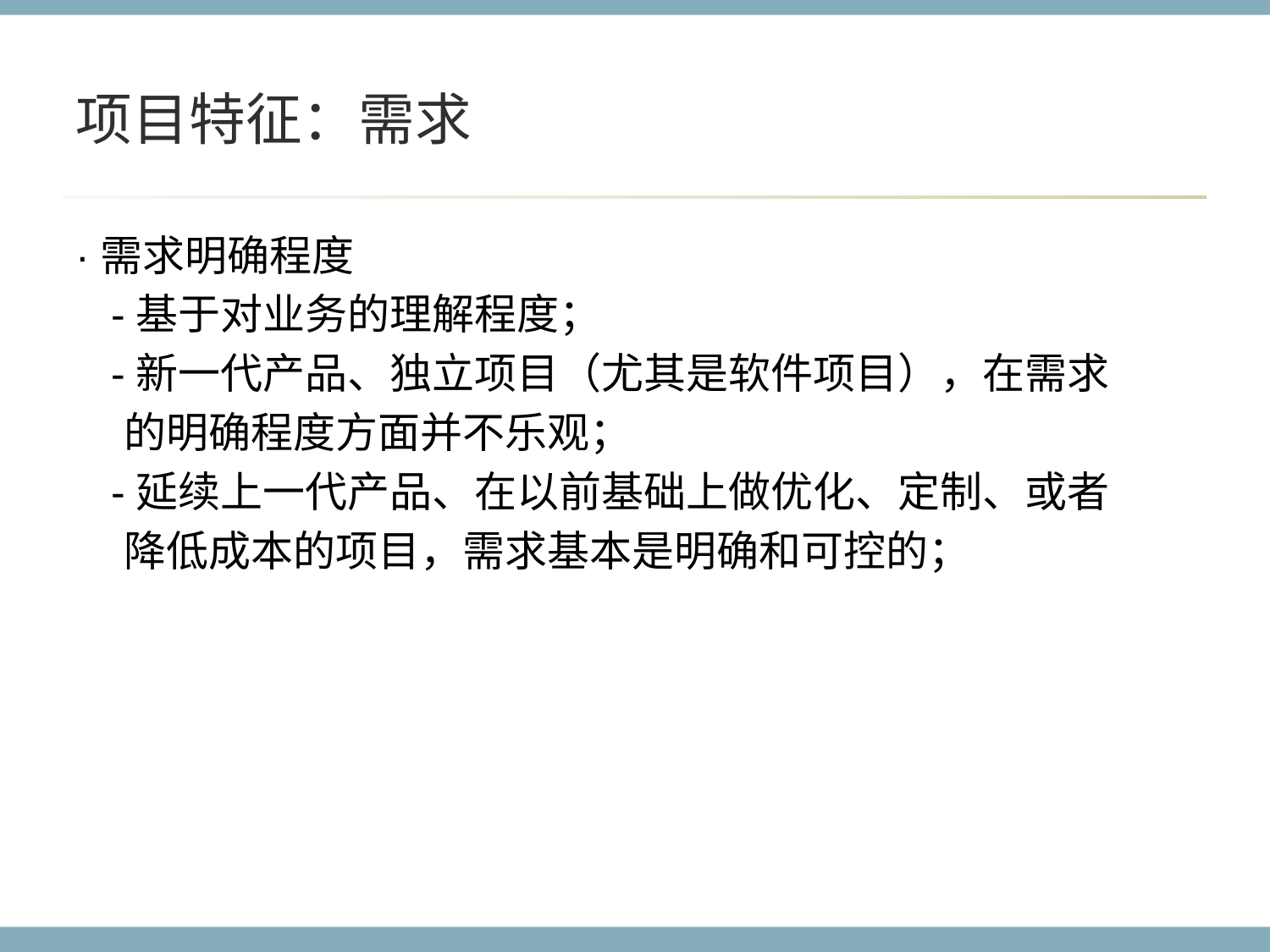

# 项目特征：需求
·需求明确程度
   -基于对业务的理解程度；
   -新一代产品、独立项目（尤其是软件项目），在需求
    的明确程度方面并不乐观；
   -延续上一代产品、在以前基础上做优化、定制、或者
    降低成本的项目，需求基本是明确和可控的；